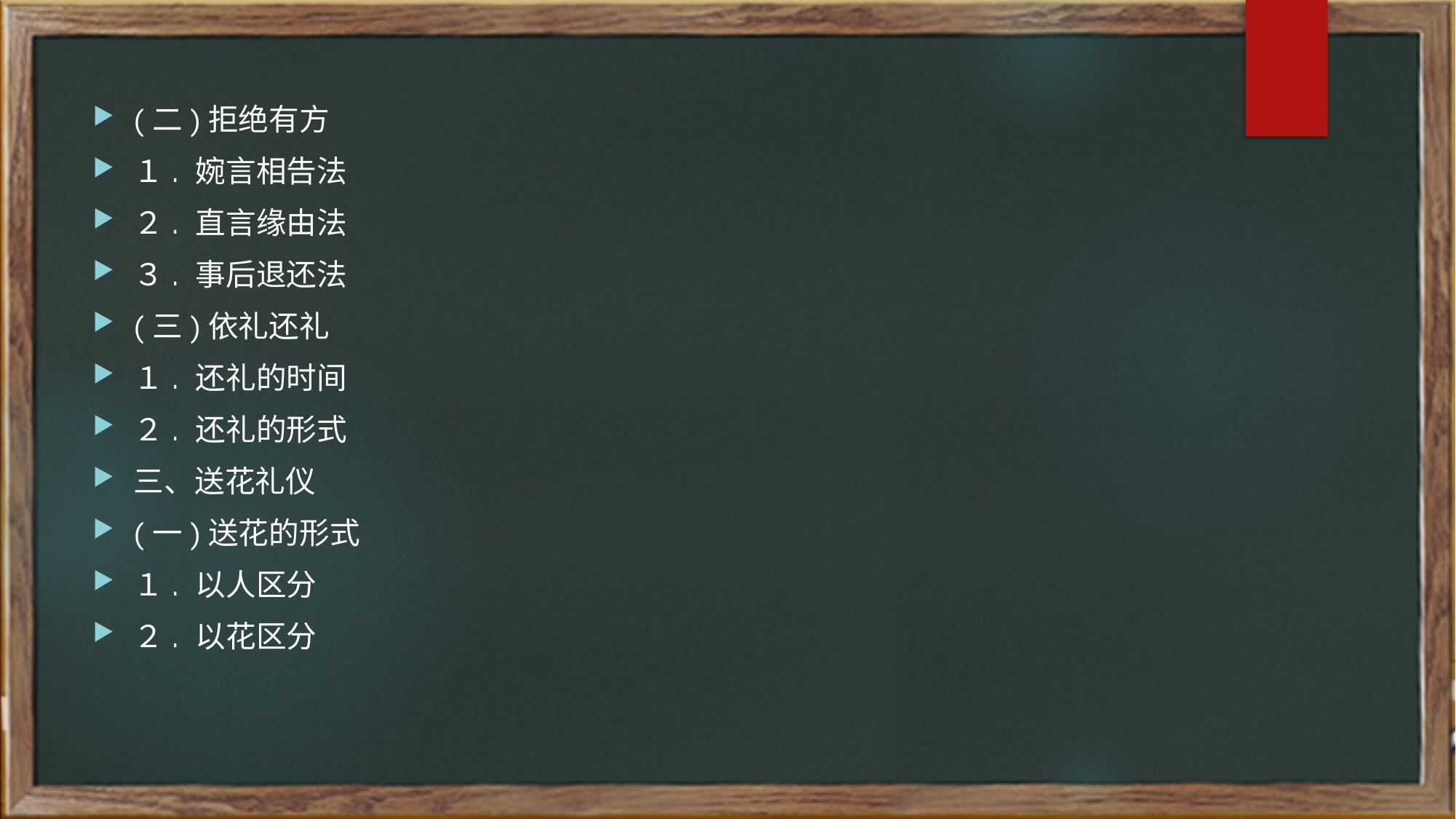

(二)拒绝有方
１. 婉言相告法
２. 直言缘由法
３. 事后退还法
(三)依礼还礼
１. 还礼的时间
２. 还礼的形式
三、送花礼仪
(一)送花的形式
１. 以人区分
２. 以花区分